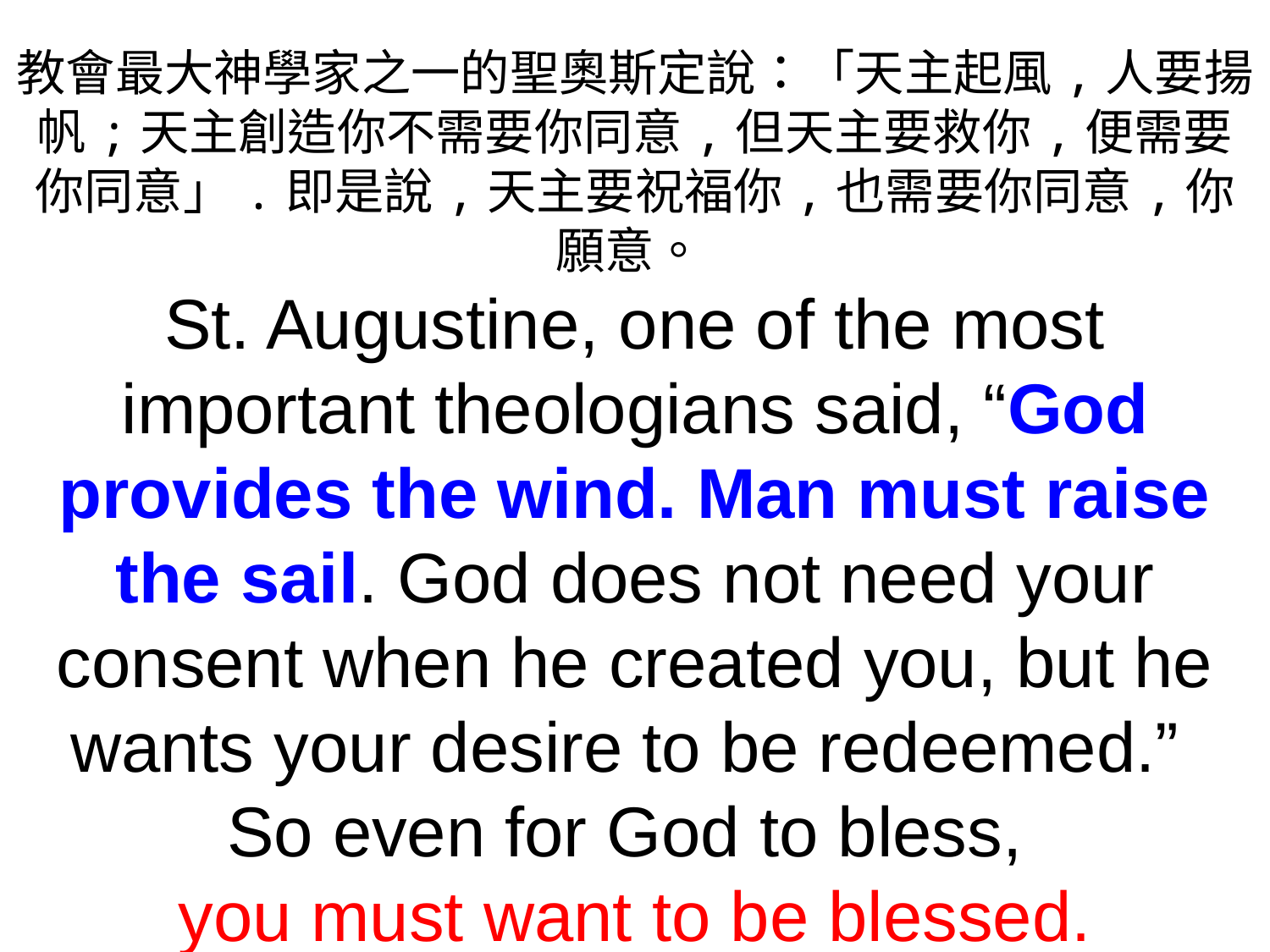

教會最大神學家之一的聖奧斯定說：「天主起風,人要揚帆;天主創造你不需要你同意,但天主要救你,便需要你同意」.即是說,天主要祝福你,也需要你同意,你願意。
St. Augustine, one of the most important theologians said, “God provides the wind. Man must raise the sail. God does not need your consent when he created you, but he wants your desire to be redeemed.”
So even for God to bless,
you must want to be blessed.